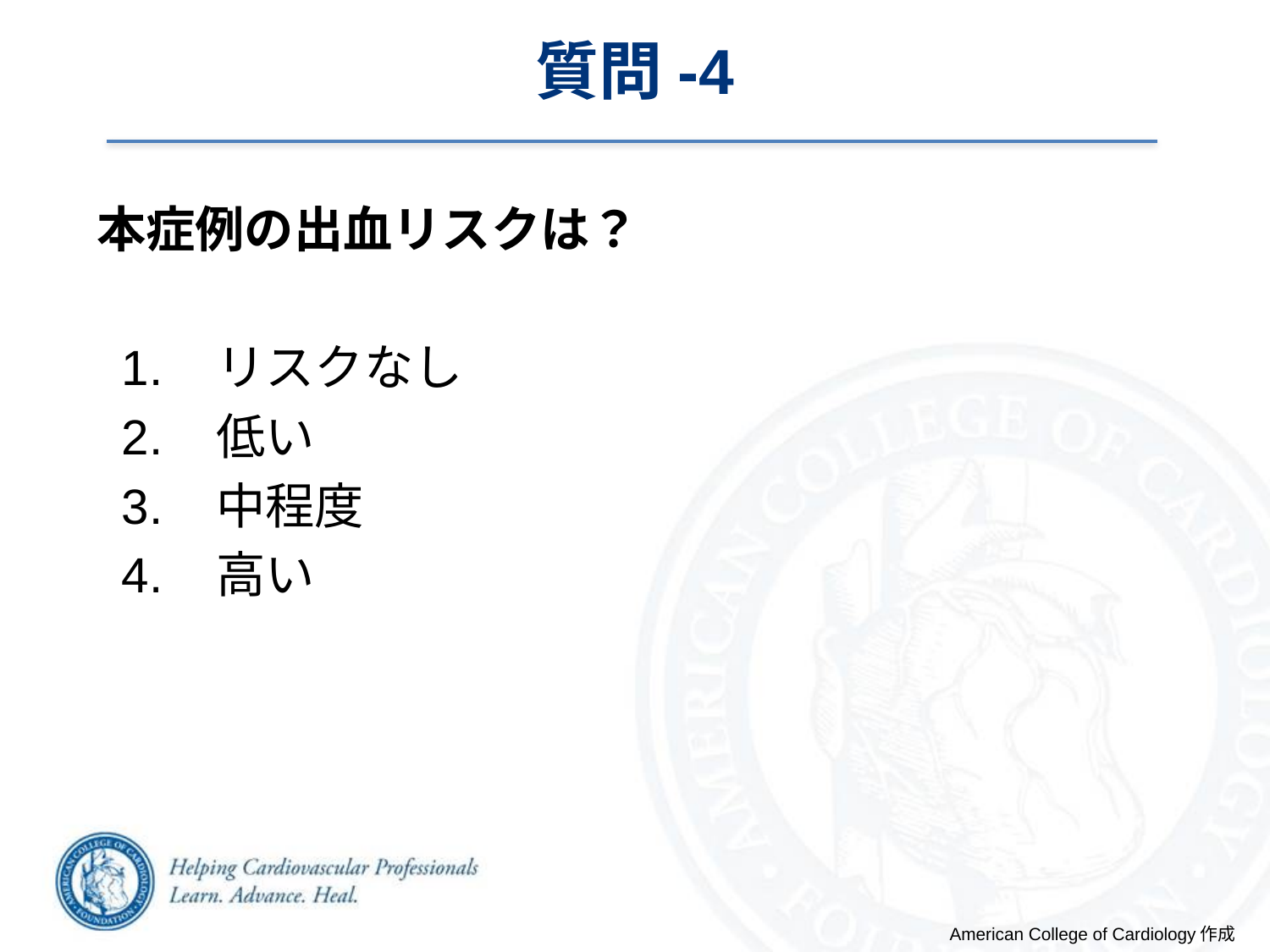

質問-4
本症例の出血リスクは？

 リスクなし
 低い
 中程度
 高い

American College of Cardiology作成